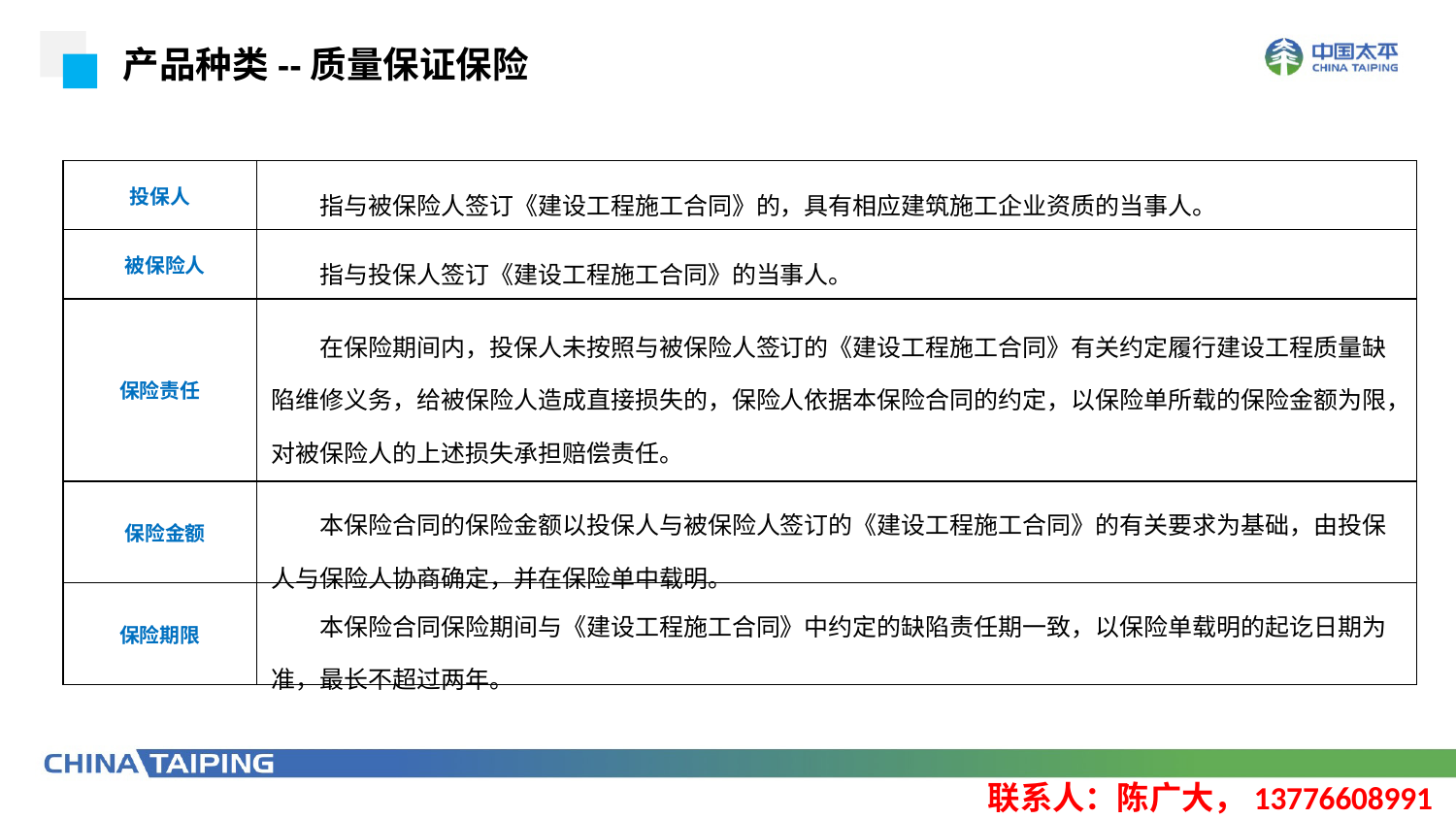

产品种类--质量保证保险

| 投保人 | 指与被保险人签订《建设工程施工合同》的，具有相应建筑施工企业资质的当事人。 |
| --- | --- |
| 被保险人 | 指与投保人签订《建设工程施工合同》的当事人。 |
| 保险责任 | 在保险期间内，投保人未按照与被保险人签订的《建设工程施工合同》有关约定履行建设工程质量缺陷维修义务，给被保险人造成直接损失的，保险人依据本保险合同的约定，以保险单所载的保险金额为限，对被保险人的上述损失承担赔偿责任。 |
| 保险金额 | 本保险合同的保险金额以投保人与被保险人签订的《建设工程施工合同》的有关要求为基础，由投保人与保险人协商确定，并在保险单中载明。 |
| 保险期限 | 本保险合同保险期间与《建设工程施工合同》中约定的缺陷责任期一致，以保险单载明的起讫日期为准，最长不超过两年。 |
联系人：陈广大，13776608991